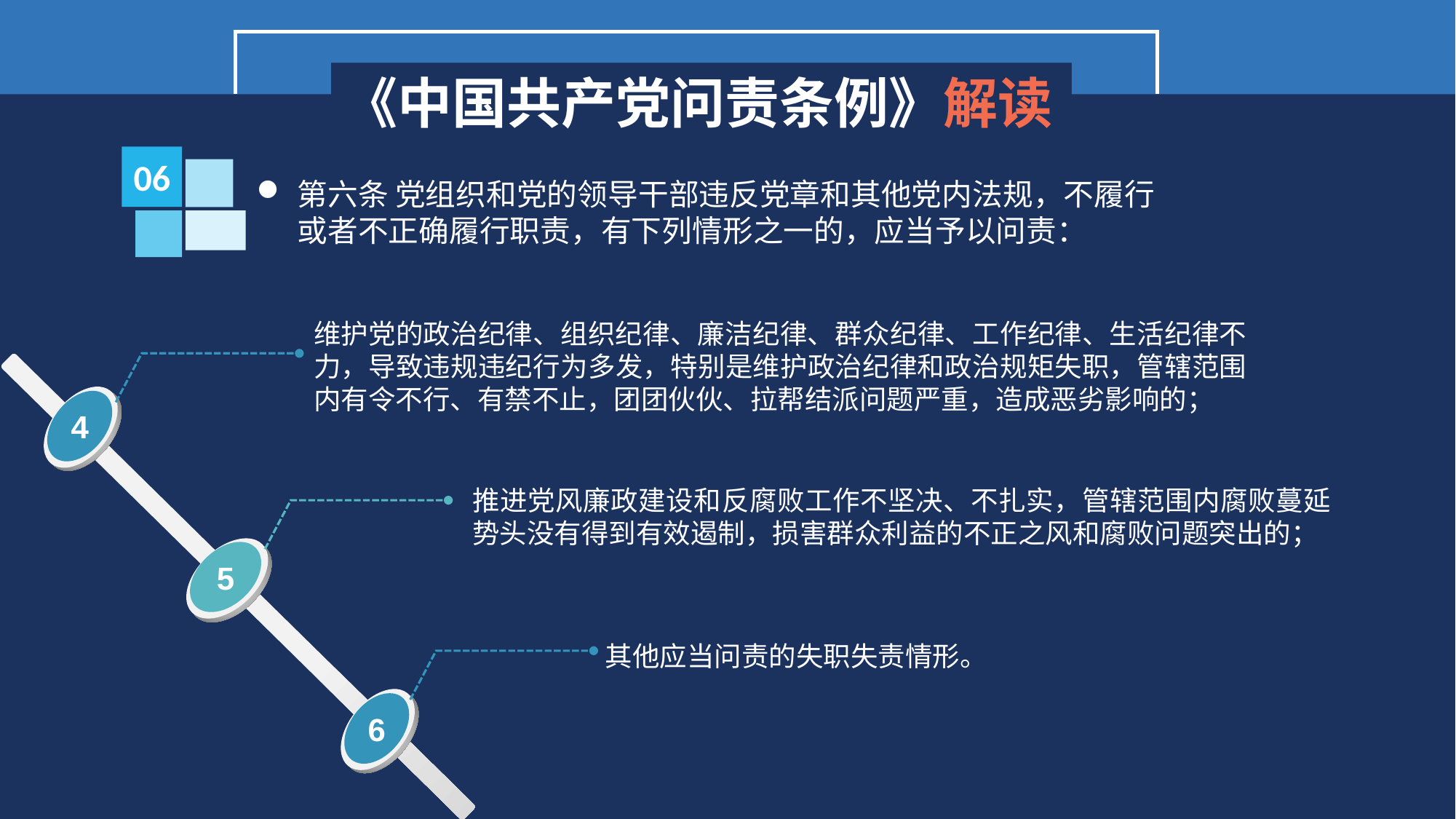

《中国共产党问责条例》解读
06

第六条 党组织和党的领导干部违反党章和其他党内法规，不履行或者不正确履行职责，有下列情形之一的，应当予以问责：

维护党的政治纪律、组织纪律、廉洁纪律、群众纪律、工作纪律、生活纪律不力，导致违规违纪行为多发，特别是维护政治纪律和政治规矩失职，管辖范围内有令不行、有禁不止，团团伙伙、拉帮结派问题严重，造成恶劣影响的；

4

推进党风廉政建设和反腐败工作不坚决、不扎实，管辖范围内腐败蔓延势头没有得到有效遏制，损害群众利益的不正之风和腐败问题突出的；

5

其他应当问责的失职失责情形。

6